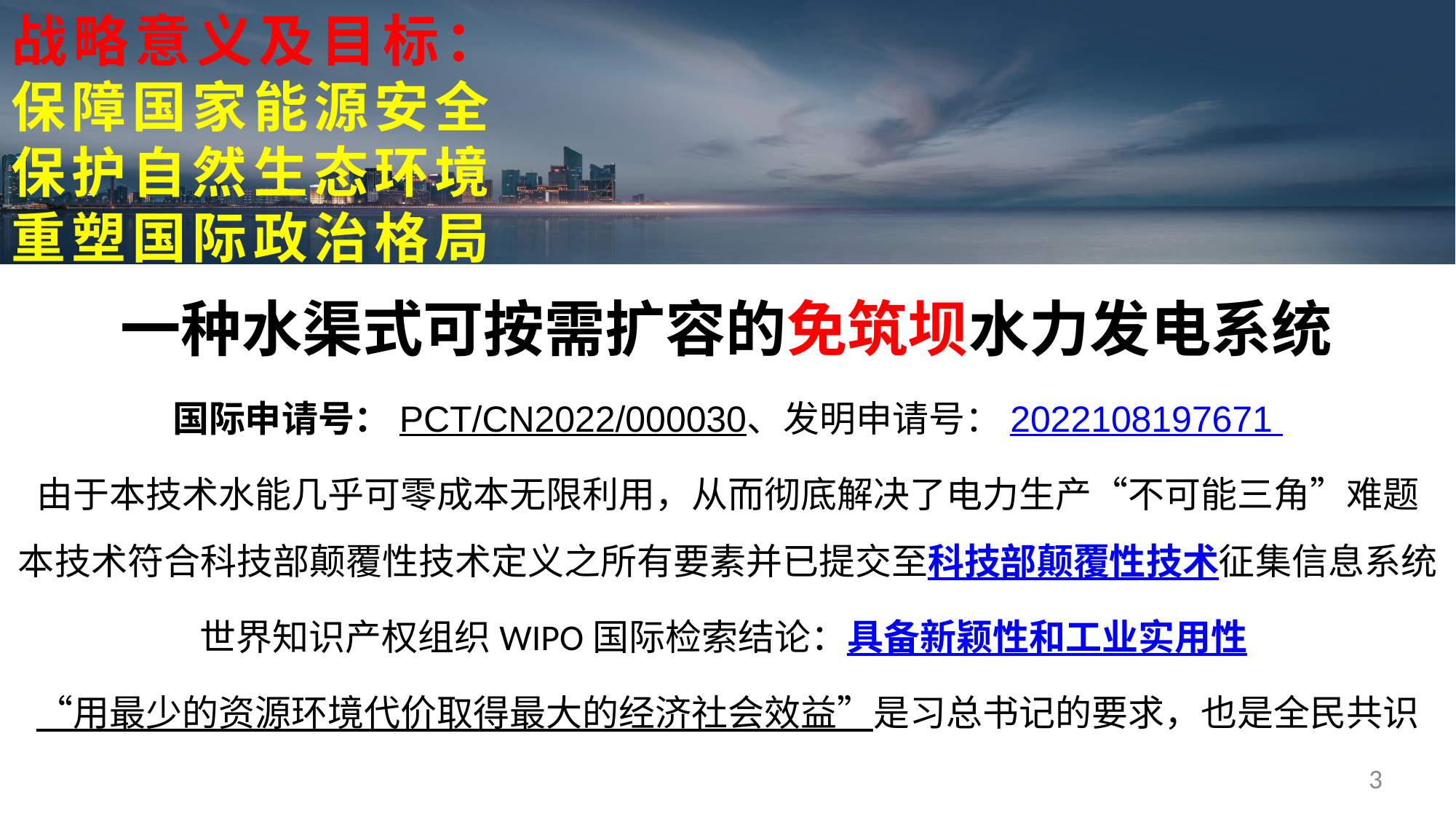

战略意义及目标：
保障国家能源安全
保护自然生态环境
重塑国际政治格局
一种水渠式可按需扩容的免筑坝水力发电系统
国际申请号：PCT/CN2022/000030、发明申请号：2022108197671
由于本技术水能几乎可零成本无限利用，从而彻底解决了电力生产“不可能三角”难题
本技术符合科技部颠覆性技术定义之所有要素并已提交至科技部颠覆性技术征集信息系统
世界知识产权组织WIPO国际检索结论：具备新颖性和工业实用性
“用最少的资源环境代价取得最大的经济社会效益”是习总书记的要求，也是全民共识
3